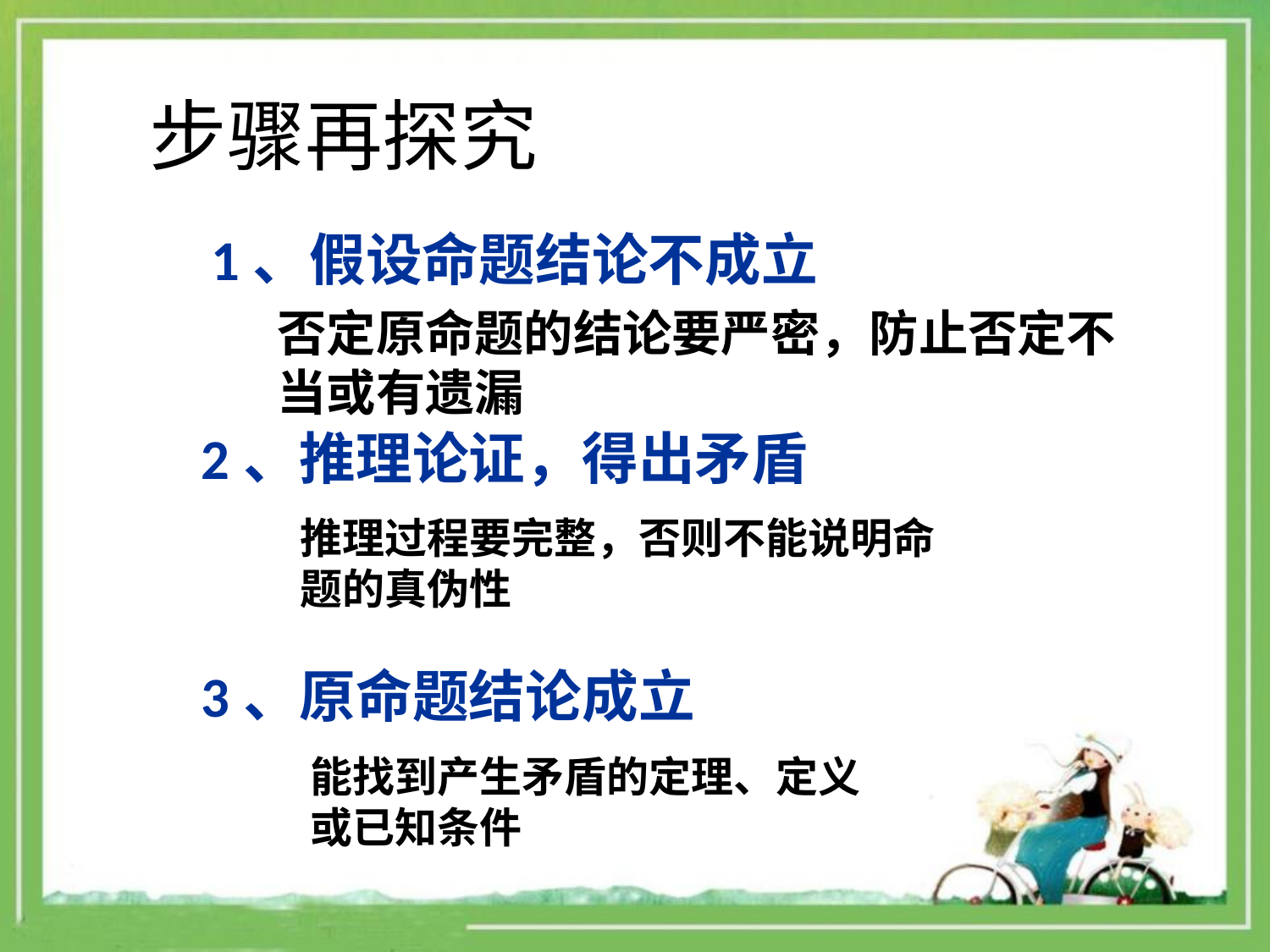

步骤再探究
1、假设命题结论不成立
否定原命题的结论要严密，防止否定不当或有遗漏
2、推理论证，得出矛盾
推理过程要完整，否则不能说明命题的真伪性
3、原命题结论成立
能找到产生矛盾的定理、定义或已知条件